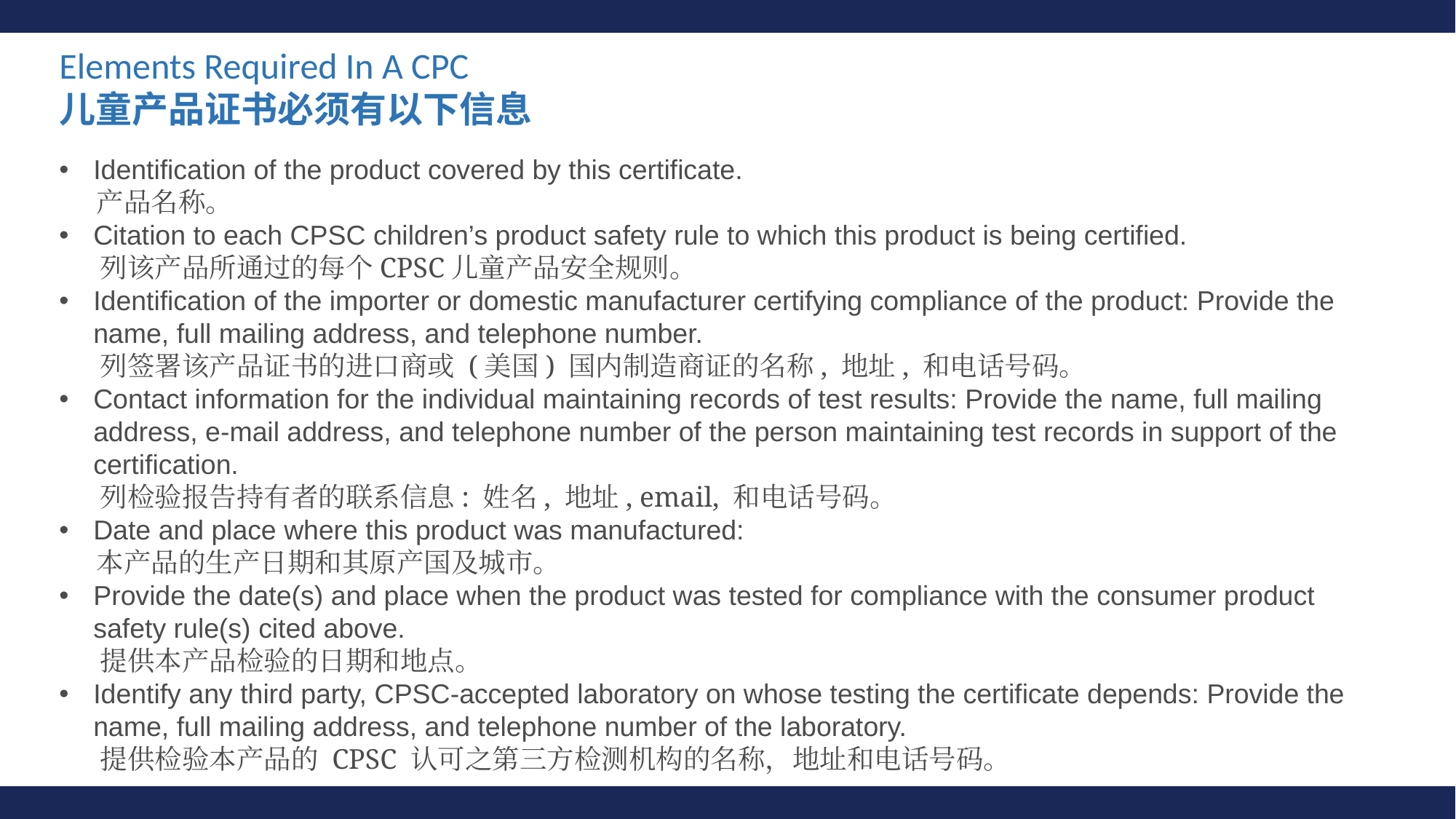

Elements Required In A CPC
儿童产品证书必须有以下信息
Identification of the product covered by this certificate.
     产品名称。
Citation to each CPSC children’s product safety rule to which this product is being certified.
     列该产品所通过的每个CPSC儿童产品安全规则。
Identification of the importer or domestic manufacturer certifying compliance of the product: Provide the name, full mailing address, and telephone number.
     列签署该产品证书的进口商或 (美国) 国内制造商证的名称, 地址, 和电话号码。
Contact information for the individual maintaining records of test results: Provide the name, full mailing address, e-mail address, and telephone number of the person maintaining test records in support of the certification.
     列检验报告持有者的联系信息: 姓名, 地址, email, 和电话号码。
Date and place where this product was manufactured:
     本产品的生产日期和其原产国及城市。
Provide the date(s) and place when the product was tested for compliance with the consumer product safety rule(s) cited above.
     提供本产品检验的日期和地点。
Identify any third party, CPSC-accepted laboratory on whose testing the certificate depends: Provide the name, full mailing address, and telephone number of the laboratory.
     提供检验本产品的 CPSC 认可之第三方检测机构的名称，地址和电话号码。